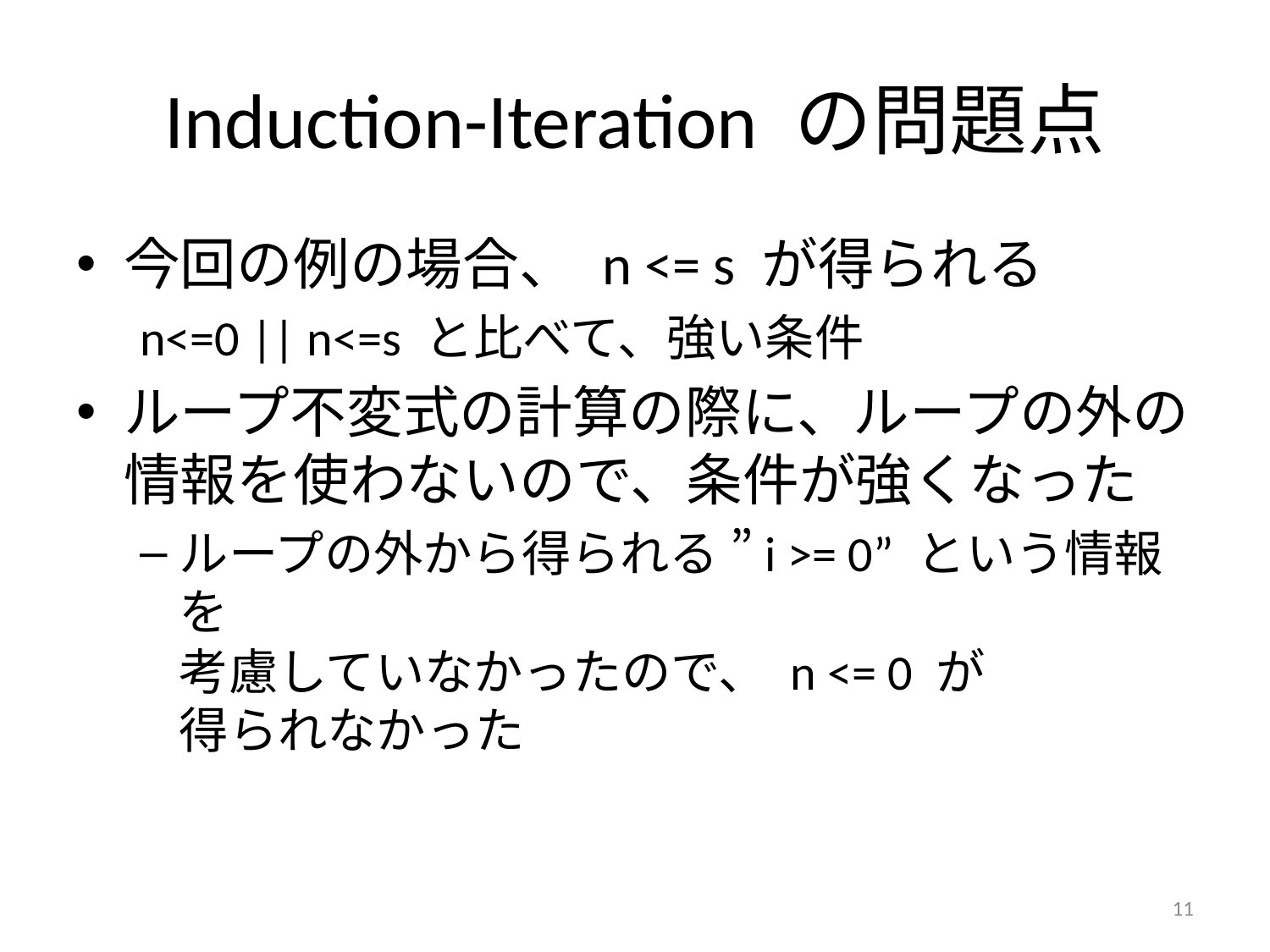

# Induction-Iteration の問題点
今回の例の場合、 n <= s が得られる
n<=0 || n<=s と比べて、強い条件
ループ不変式の計算の際に、ループの外の情報を使わないので、条件が強くなった
ループの外から得られる ”i >= 0” という情報を
考慮していなかったので、 n <= 0 が
得られなかった
11